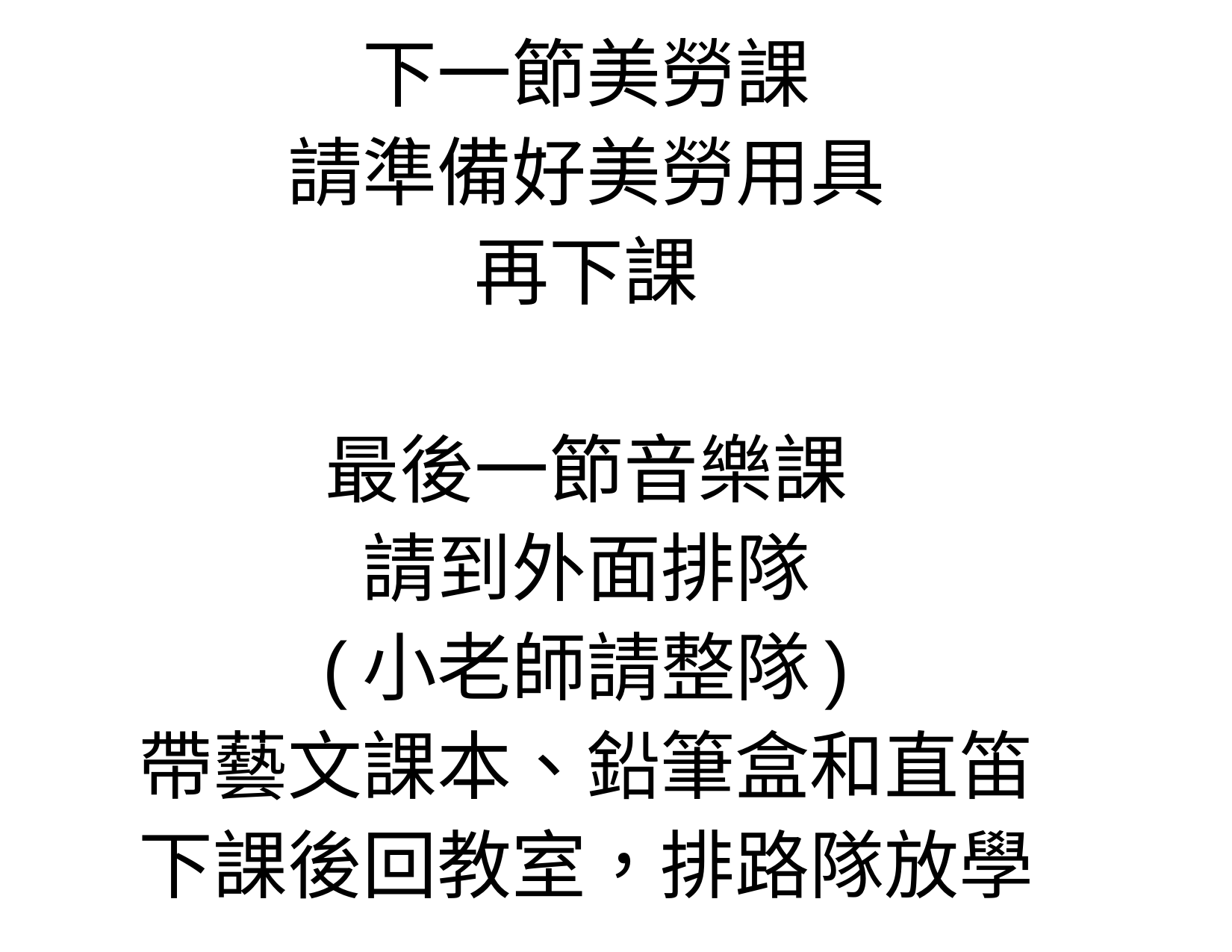

下一節美勞課
請準備好美勞用具
再下課

最後一節音樂課
請到外面排隊
(小老師請整隊)
帶藝文課本、鉛筆盒和直笛
下課後回教室，排路隊放學